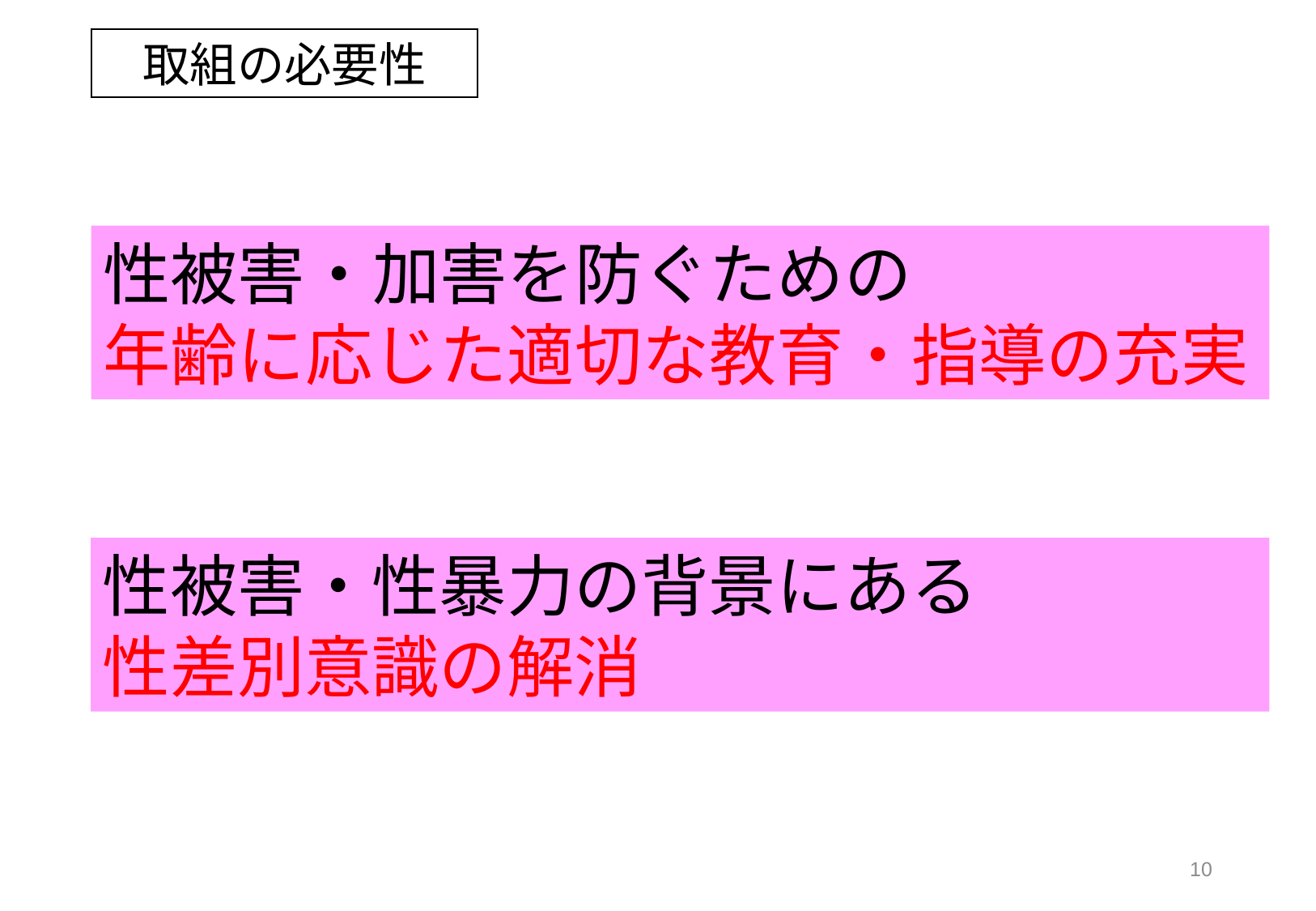

取組の必要性
性被害・加害を防ぐための
年齢に応じた適切な教育・指導の充実
性被害・性暴力の背景にある
性差別意識の解消
10